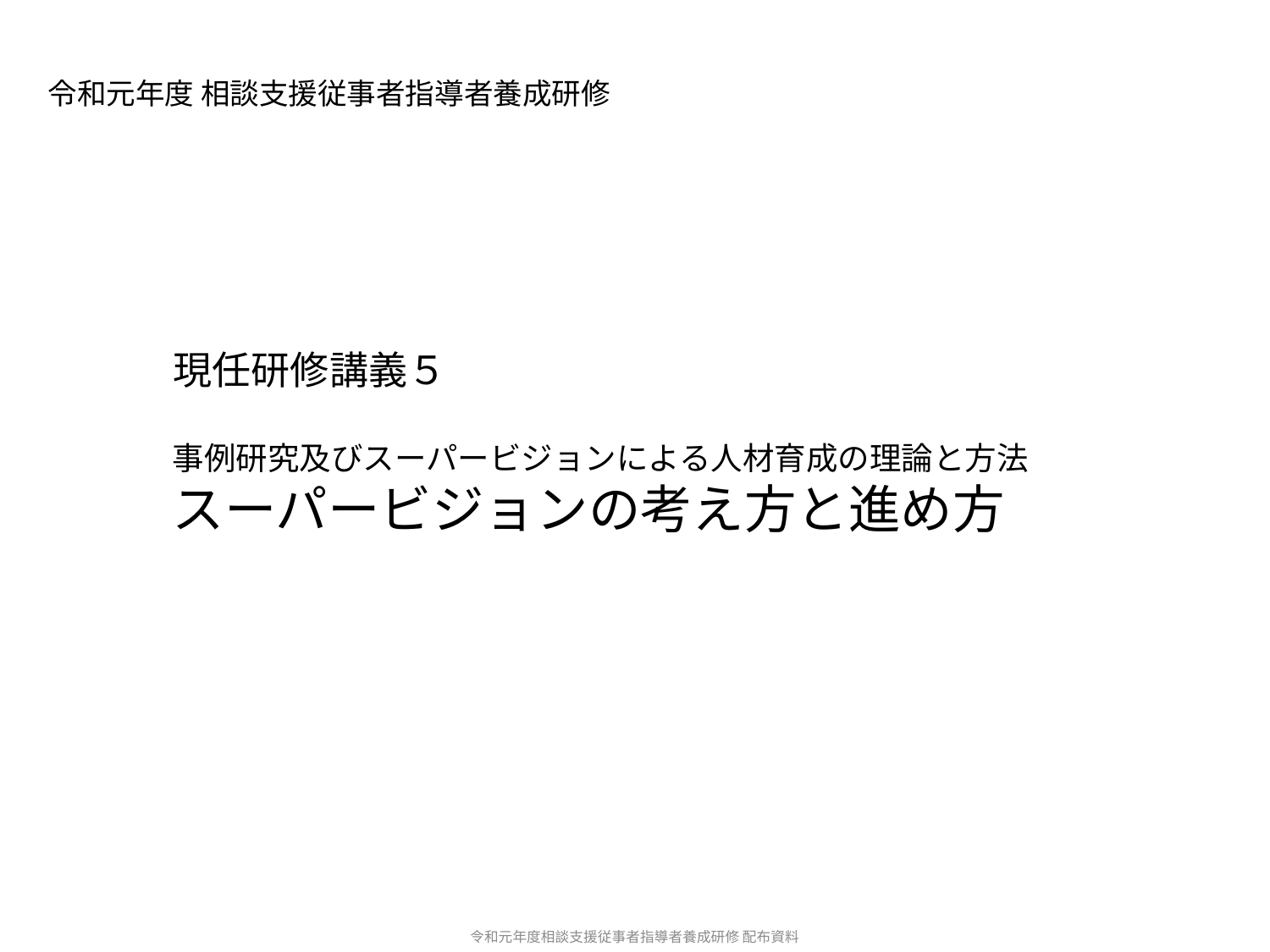

令和元年度 相談支援従事者指導者養成研修
現任研修講義５
事例研究及びスーパービジョンによる人材育成の理論と方法
スーパービジョンの考え方と進め方
令和元年度相談支援従事者指導者養成研修 配布資料